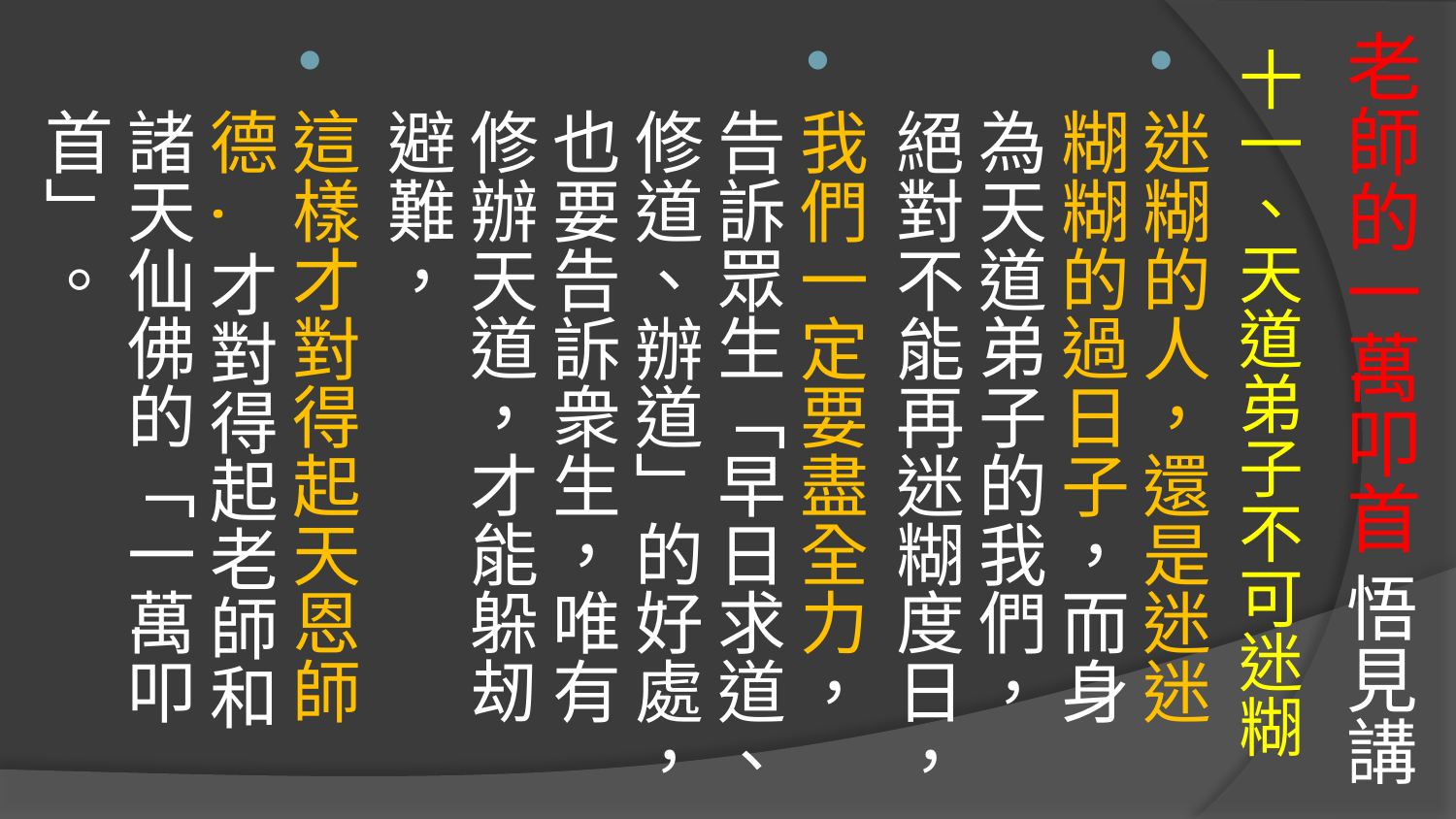

# 老師的一萬叩首 悟見講
十一、天道弟子不可迷糊
迷糊的人，還是迷迷糊糊的過日子，而身為天道弟子的我們，絕對不能再迷糊度日，
我們一定要盡全力，告訴眾生「早日求道、修道、辦道」的好處，也要告訴衆生，唯有修辦天道，才能躲刼避難，
這樣才對得起天恩師德.才對得起老師和諸天仙佛的「一萬叩首」。